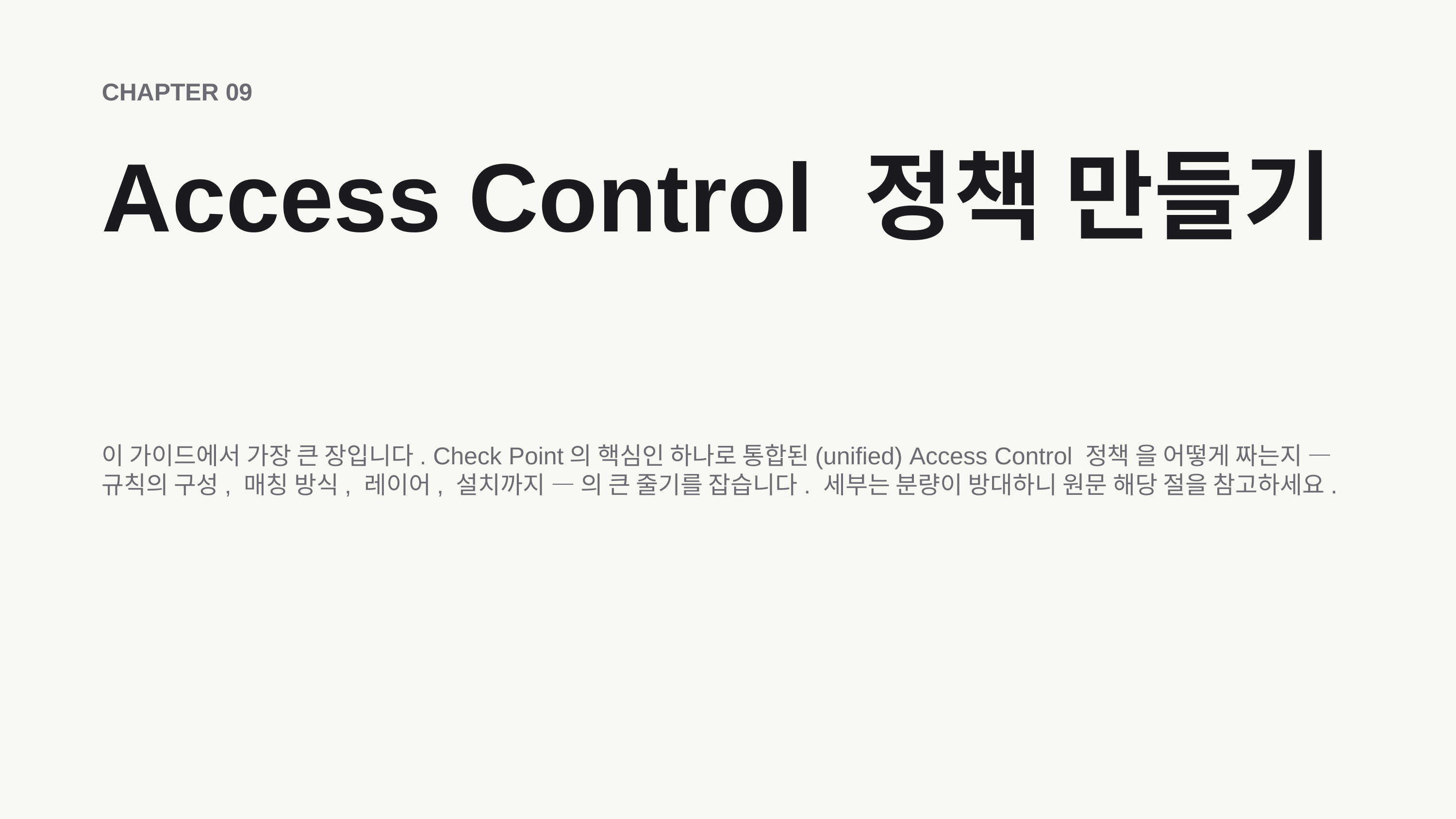

CHAPTER 09
Access Control 정책 만들기
이 가이드에서 가장 큰 장입니다. Check Point의 핵심인 하나로 통합된(unified) Access Control 정책 을 어떻게 짜는지 — 규칙의 구성, 매칭 방식, 레이어, 설치까지 — 의 큰 줄기를 잡습니다. 세부는 분량이 방대하니 원문 해당 절을 참고하세요.